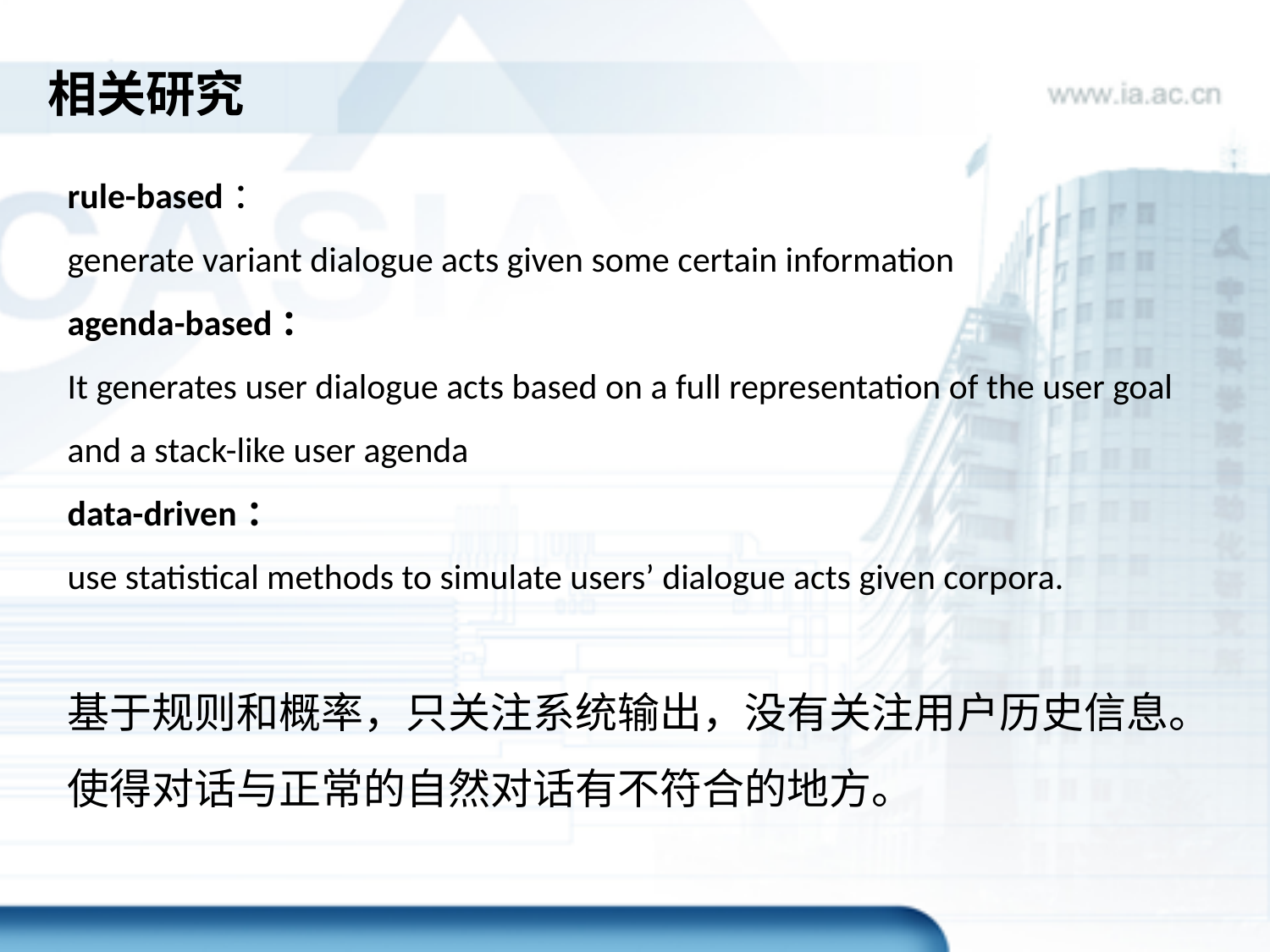

相关研究
rule-based：
generate variant dialogue acts given some certain information
agenda-based：
It generates user dialogue acts based on a full representation of the user goal and a stack-like user agenda
data-driven：
use statistical methods to simulate users’ dialogue acts given corpora.

基于规则和概率，只关注系统输出，没有关注用户历史信息。使得对话与正常的自然对话有不符合的地方。